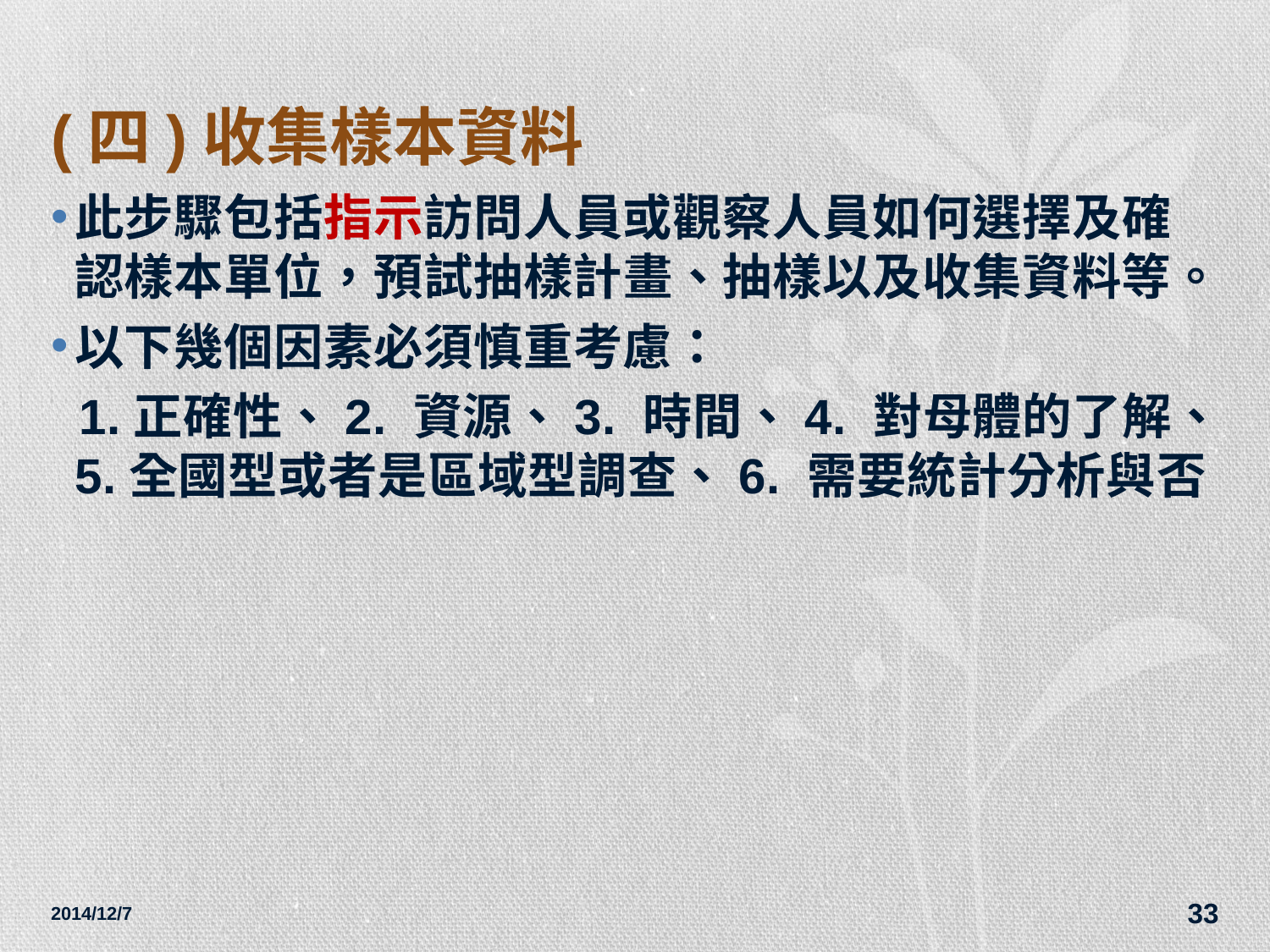

# (四)收集樣本資料
此步驟包括指示訪問人員或觀察人員如何選擇及確認樣本單位，預試抽樣計畫、抽樣以及收集資料等。
以下幾個因素必須慎重考慮：
  1.正確性、2. 資源、3. 時間、4. 對母體的了解、5.全國型或者是區域型調查、6. 需要統計分析與否

2014/12/7
33